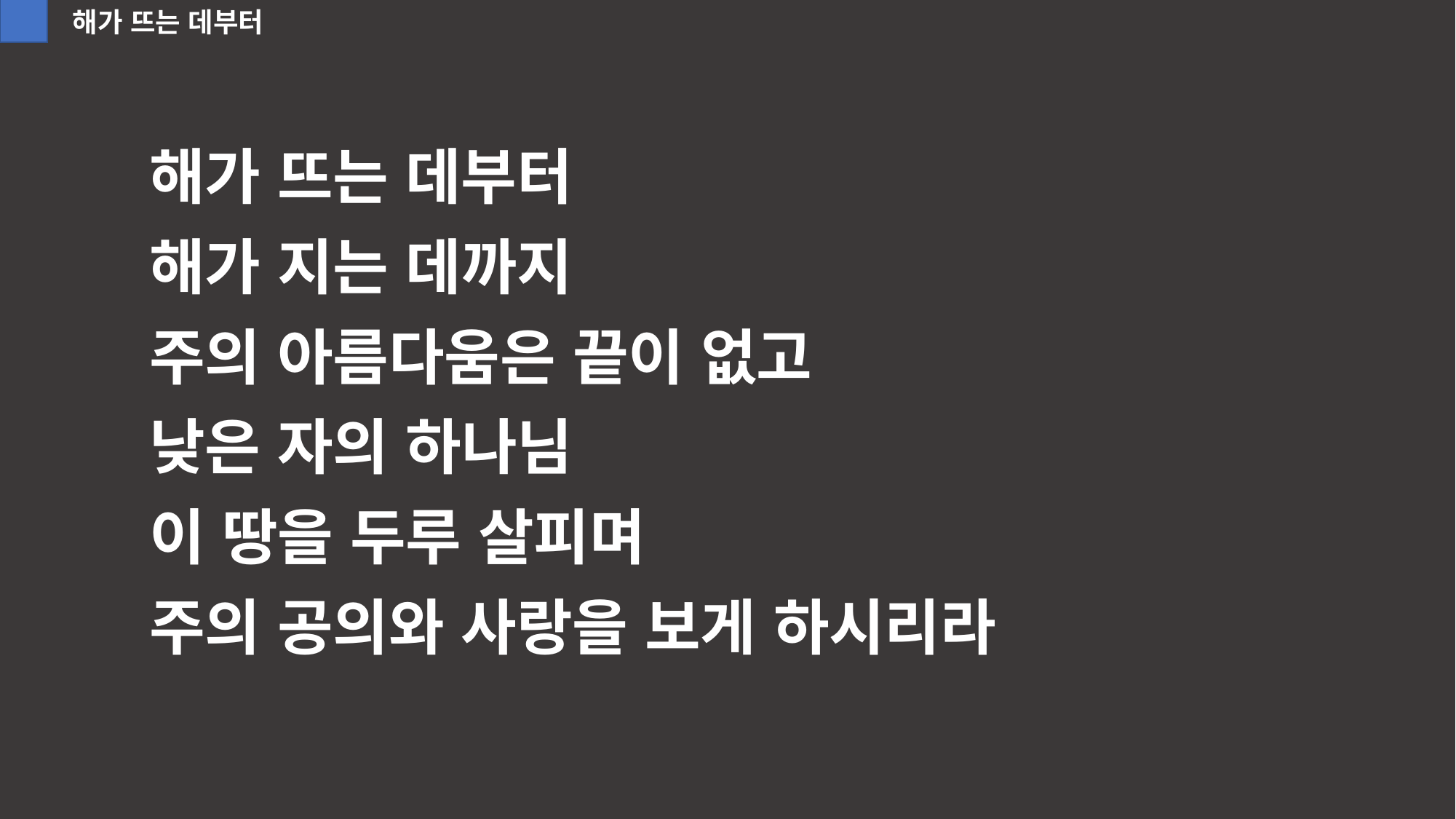

해가 뜨는 데부터

해가 뜨는 데부터
해가 지는 데까지
주의 아름다움은 끝이 없고
낮은 자의 하나님
이 땅을 두루 살피며
주의 공의와 사랑을 보게 하시리라